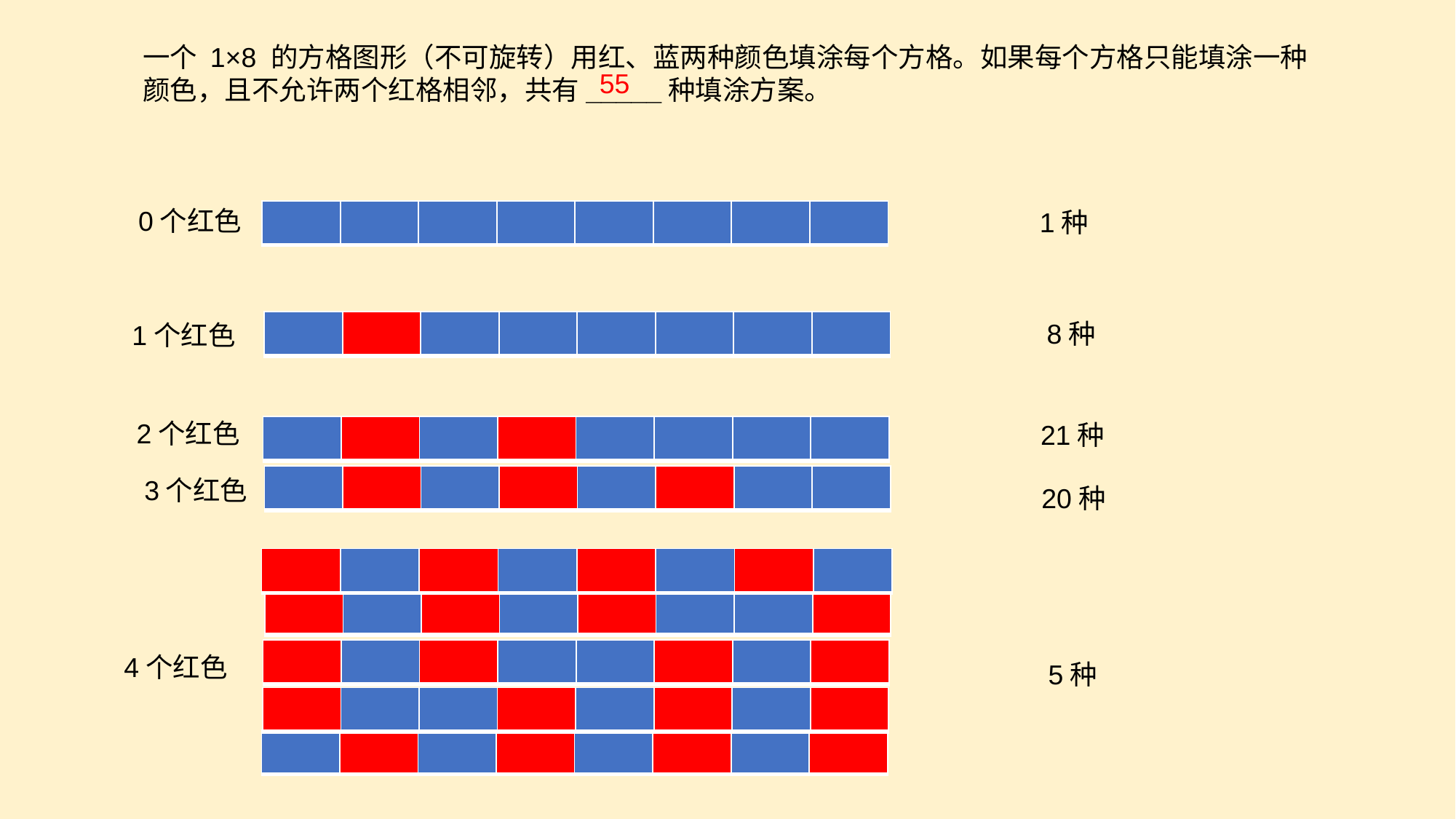

一个 1×8 的方格图形（不可旋转）用红、蓝两种颜色填涂每个方格。如果每个方格只能填涂一种颜色，且不允许两个红格相邻，共有_____种填涂方案。
55
0个红色
1种
|  |  |  |  |  |  |  |  |
| --- | --- | --- | --- | --- | --- | --- | --- |
8种
|  |  |  |  |  |  |  |  |
| --- | --- | --- | --- | --- | --- | --- | --- |
1个红色
2个红色
21种
|  |  |  |  |  |  |  |  |
| --- | --- | --- | --- | --- | --- | --- | --- |
|  |  |  |  |  |  |  |  |
| --- | --- | --- | --- | --- | --- | --- | --- |
3个红色
20种
|  |  |  |  |  |  |  |  |
| --- | --- | --- | --- | --- | --- | --- | --- |
|  |  |  |  |  |  |  |  |
| --- | --- | --- | --- | --- | --- | --- | --- |
|  |  |  |  |  |  |  |  |
| --- | --- | --- | --- | --- | --- | --- | --- |
4个红色
5种
|  |  |  |  |  |  |  |  |
| --- | --- | --- | --- | --- | --- | --- | --- |
|  |  |  |  |  |  |  |  |
| --- | --- | --- | --- | --- | --- | --- | --- |